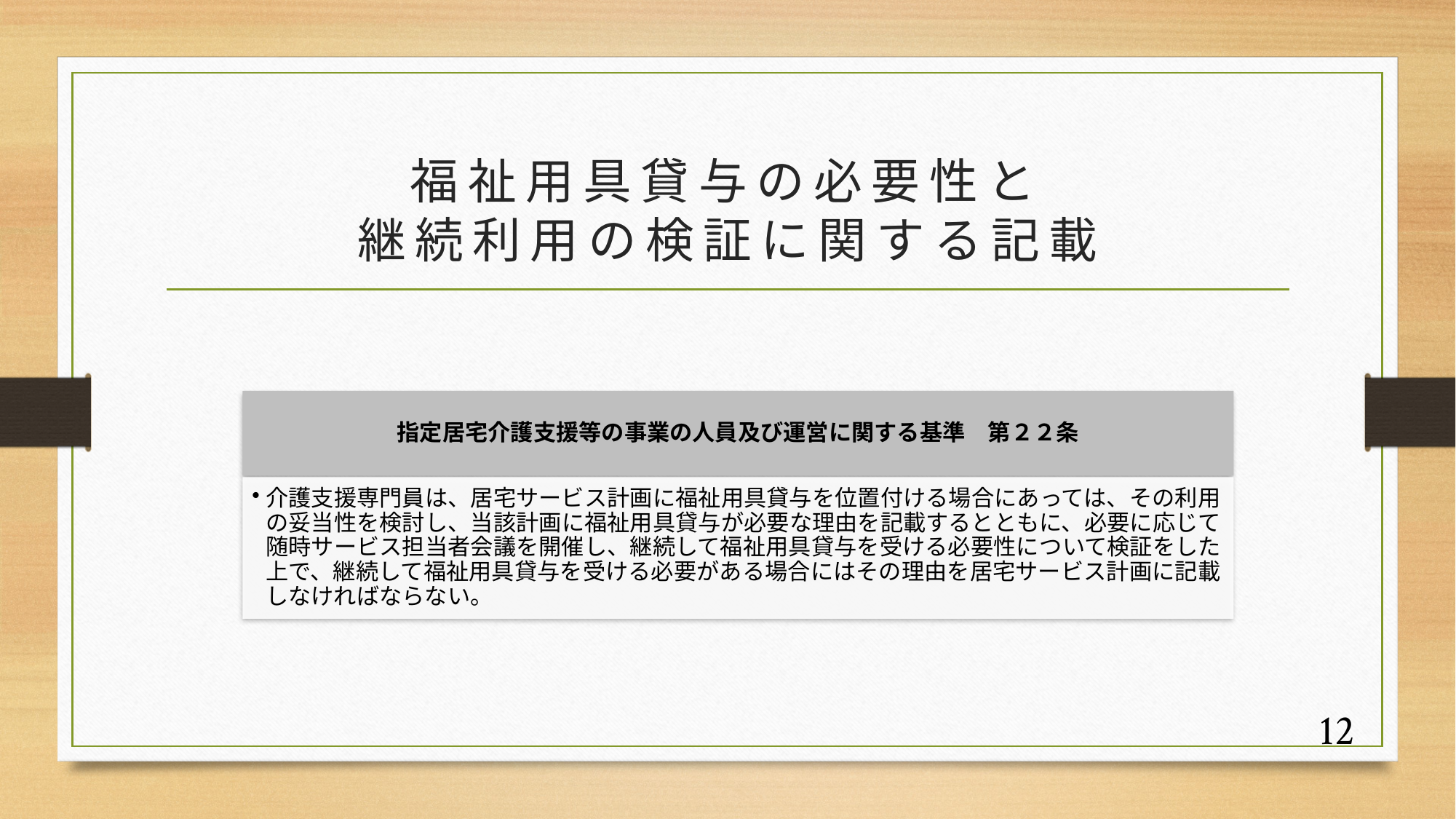

# 福祉用具貸与の必要性と 継続利用の検証に関する記載
指定居宅介護支援等の事業の人員及び運営に関する基準　第２２条
介護支援専門員は、居宅サービス計画に福祉用具貸与を位置付ける場合にあっては、その利用の妥当性を検討し、当該計画に福祉用具貸与が必要な理由を記載するとともに、必要に応じて随時サービス担当者会議を開催し、継続して福祉用具貸与を受ける必要性について検証をした上で、継続して福祉用具貸与を受ける必要がある場合にはその理由を居宅サービス計画に記載しなければならない。
12